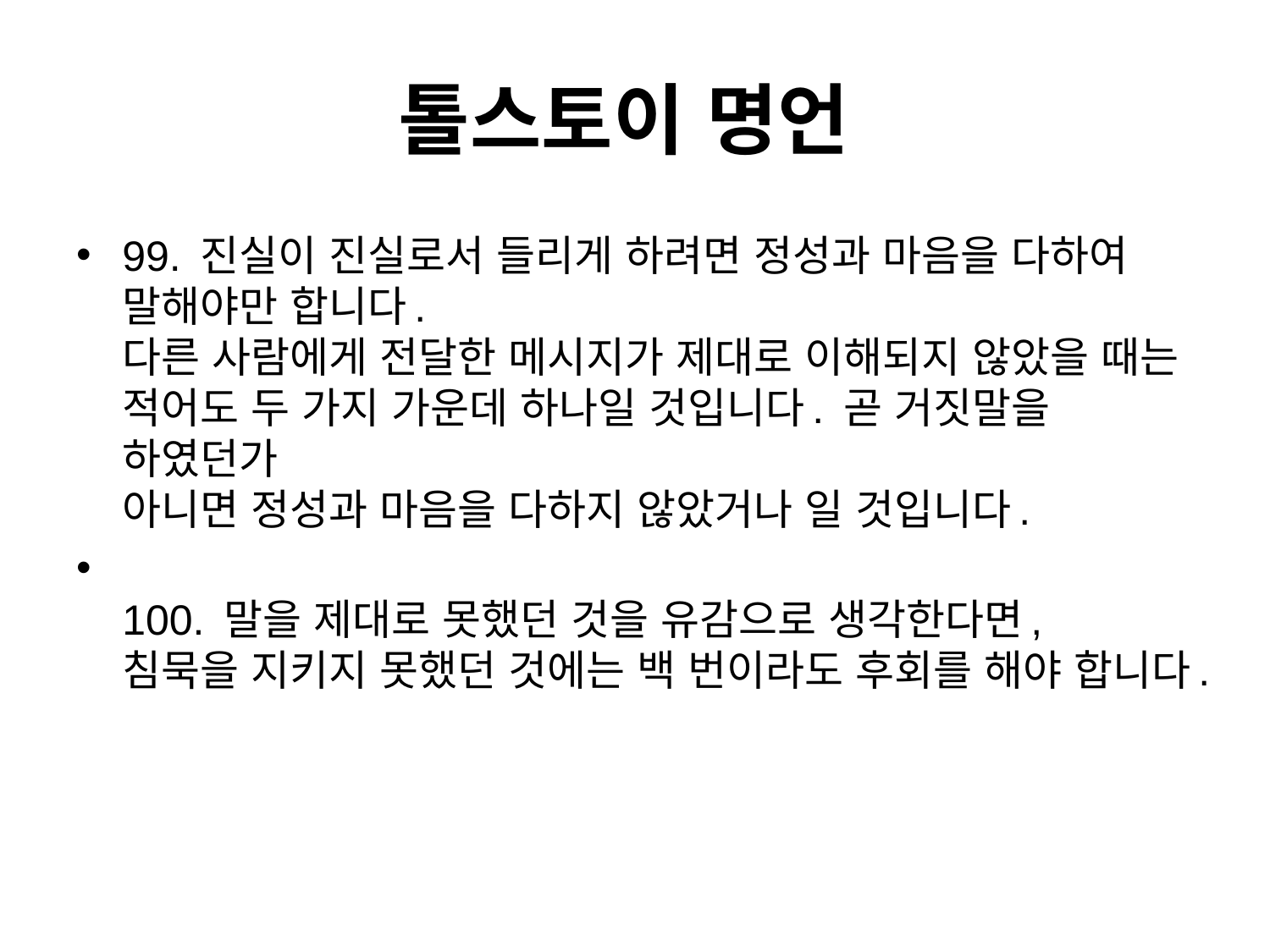

# 톨스토이 명언
99. 진실이 진실로서 들리게 하려면 정성과 마음을 다하여 말해야만 합니다.
다른 사람에게 전달한 메시지가 제대로 이해되지 않았을 때는
적어도 두 가지 가운데 하나일 것입니다. 곧 거짓말을 하였던가
아니면 정성과 마음을 다하지 않았거나 일 것입니다.
100. 말을 제대로 못했던 것을 유감으로 생각한다면,
침묵을 지키지 못했던 것에는 백 번이라도 후회를 해야 합니다.